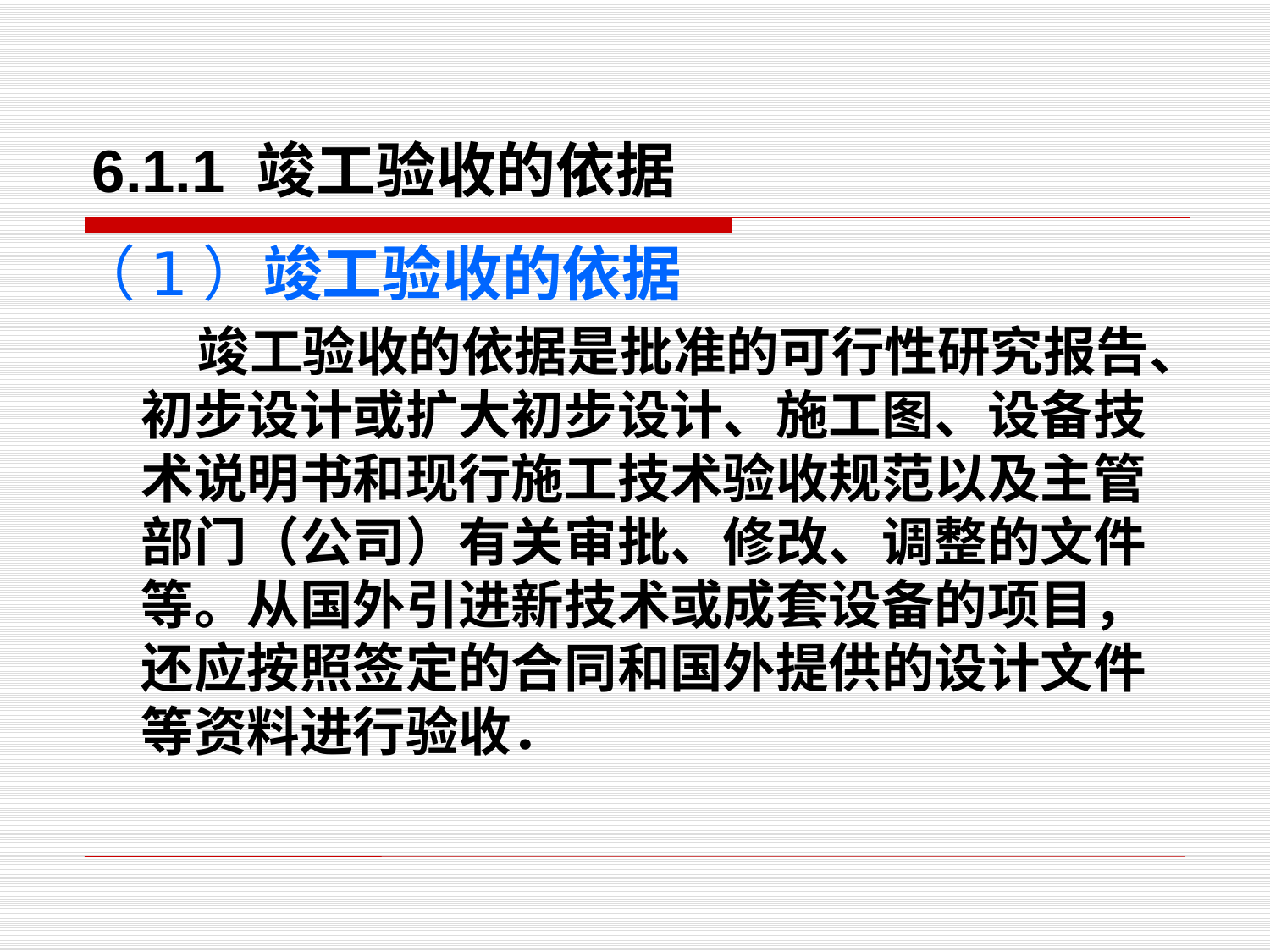

# 6.1.1 竣工验收的依据
（1）竣工验收的依据
         竣工验收的依据是批准的可行性研究报告、初步设计或扩大初步设计、施工图、设备技术说明书和现行施工技术验收规范以及主管部门（公司）有关审批、修改、调整的文件等。从国外引进新技术或成套设备的项目，还应按照签定的合同和国外提供的设计文件等资料进行验收．